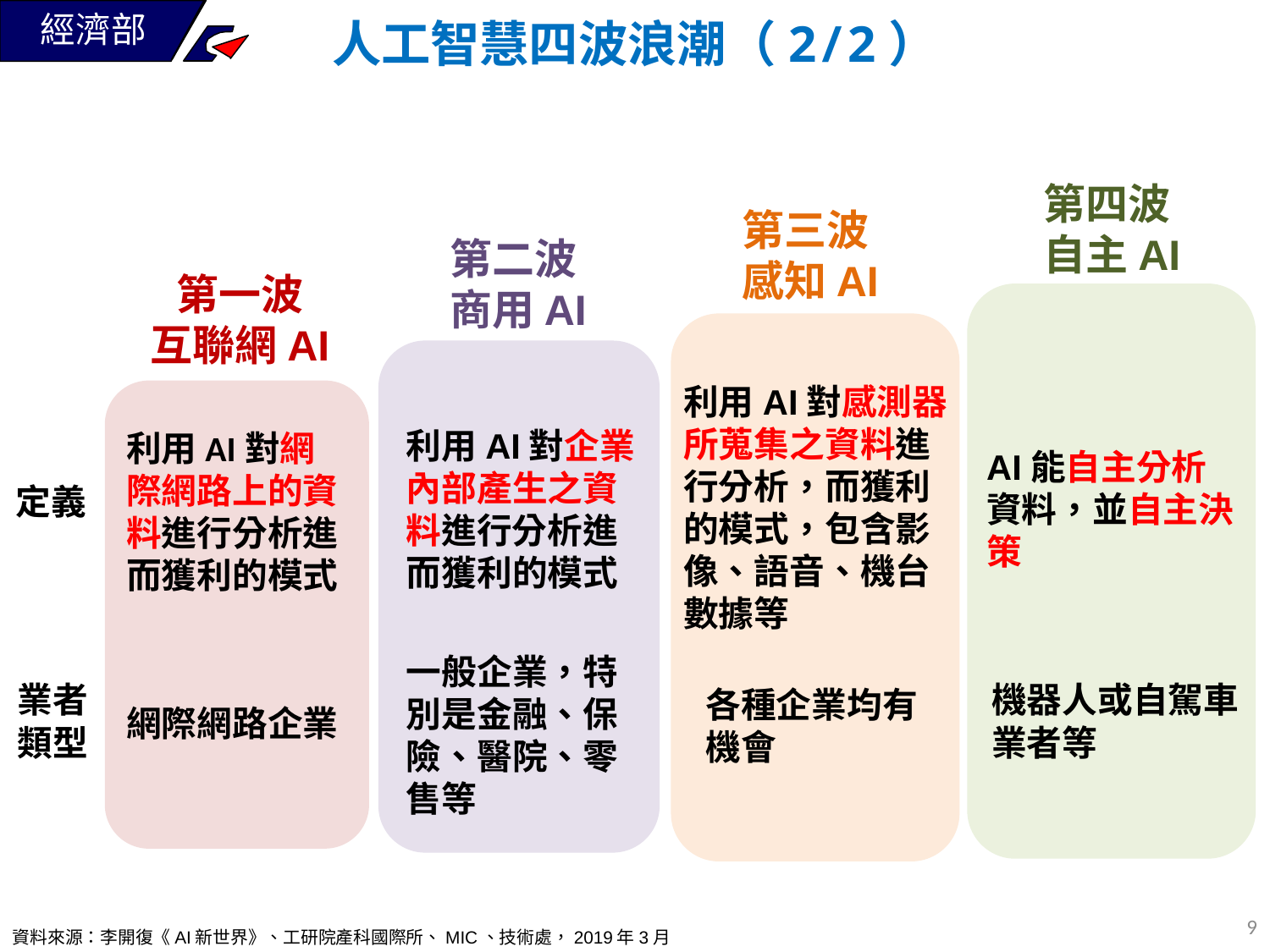

# 人工智慧四波浪潮（2/2）
第四波
自主AI
第三波
感知AI
第二波
商用AI
第一波
互聯網AI

利用AI對感測器所蒐集之資料進行分析，而獲利的模式，包含影像、語音、機台數據等

利用AI對企業內部產生之資料進行分析進而獲利的模式

一般企業，特別是金融、保險、醫院、零售等
利用AI對網際網路上的資料進行分析進而獲利的模式

網際網路企業
AI能自主分析資料，並自主決策
定義
業者
類型
機器人或自駕車業者等
各種企業均有機會
9
資料來源：李開復《AI新世界》、工研院產科國際所、MIC、技術處，2019年3月